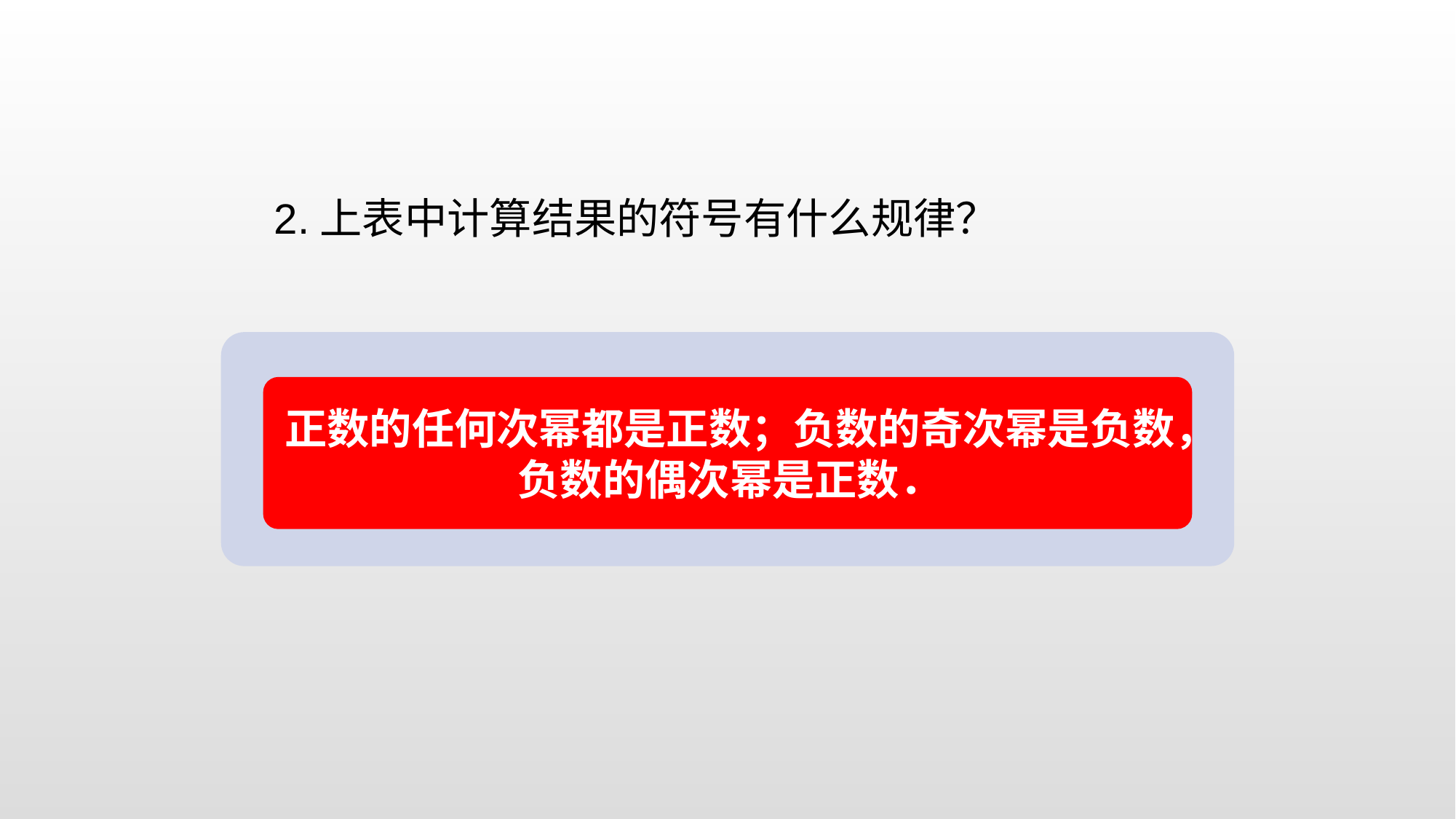

2.上表中计算结果的符号有什么规律？

正数的任何次幂都是正数；负数的奇次幂是负数，负数的偶次幂是正数．